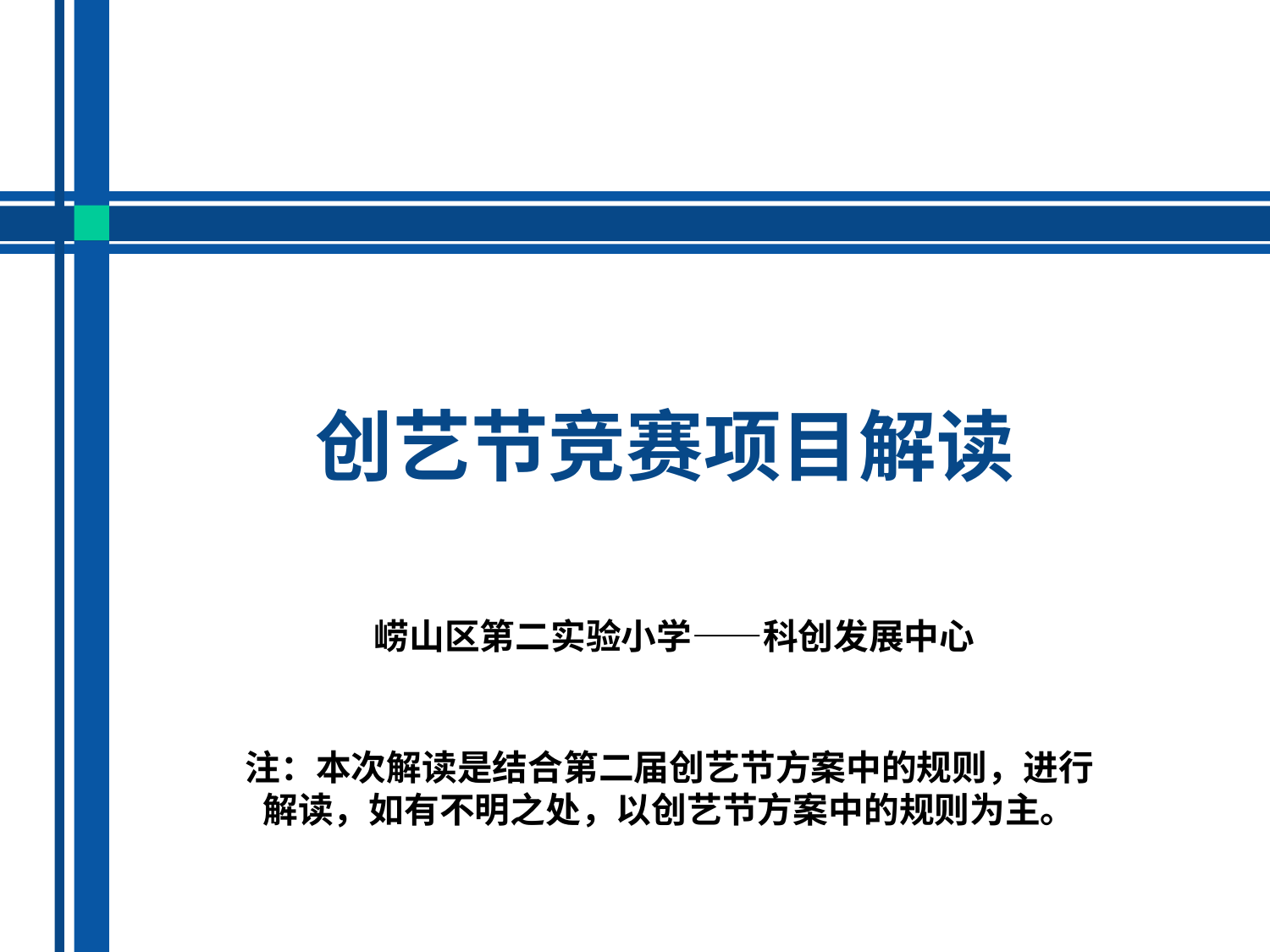

# 创艺节竞赛项目解读
 崂山区第二实验小学——科创发展中心

注：本次解读是结合第二届创艺节方案中的规则，进行解读，如有不明之处，以创艺节方案中的规则为主。